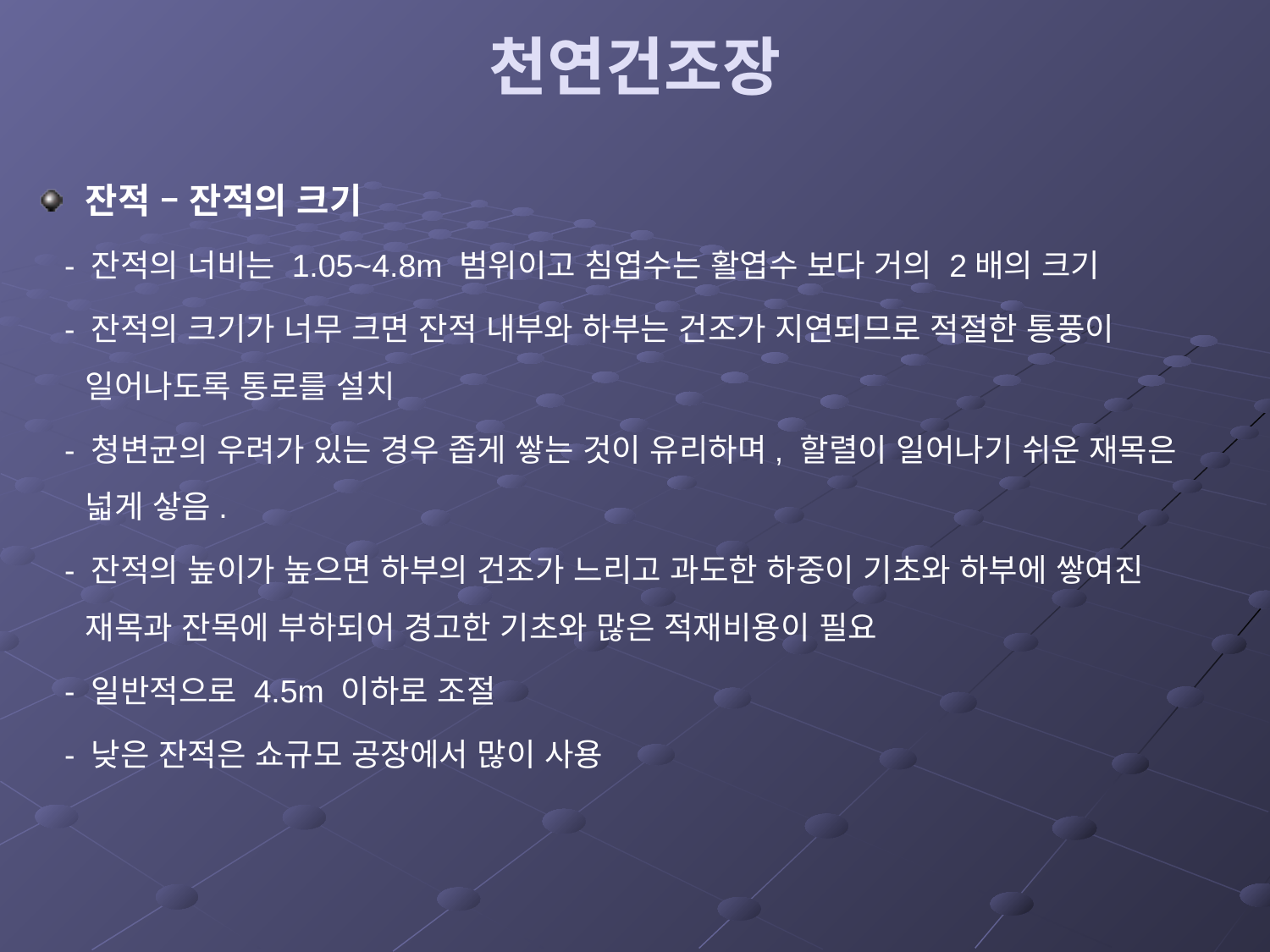

# 천연건조장
잔적 – 잔적의 크기
   - 잔적의 너비는 1.05~4.8m 범위이고 침엽수는 활엽수 보다 거의 2배의 크기
   - 잔적의 크기가 너무 크면 잔적 내부와 하부는 건조가 지연되므로 적절한 통풍이 일어나도록 통로를 설치
   - 청변균의 우려가 있는 경우 좁게 쌓는 것이 유리하며, 할렬이 일어나기 쉬운 재목은 넓게 샇음.
   - 잔적의 높이가 높으면 하부의 건조가 느리고 과도한 하중이 기초와 하부에 쌓여진 재목과 잔목에 부하되어 경고한 기초와 많은 적재비용이 필요
   - 일반적으로 4.5m 이하로 조절
   - 낮은 잔적은 쇼규모 공장에서 많이 사용